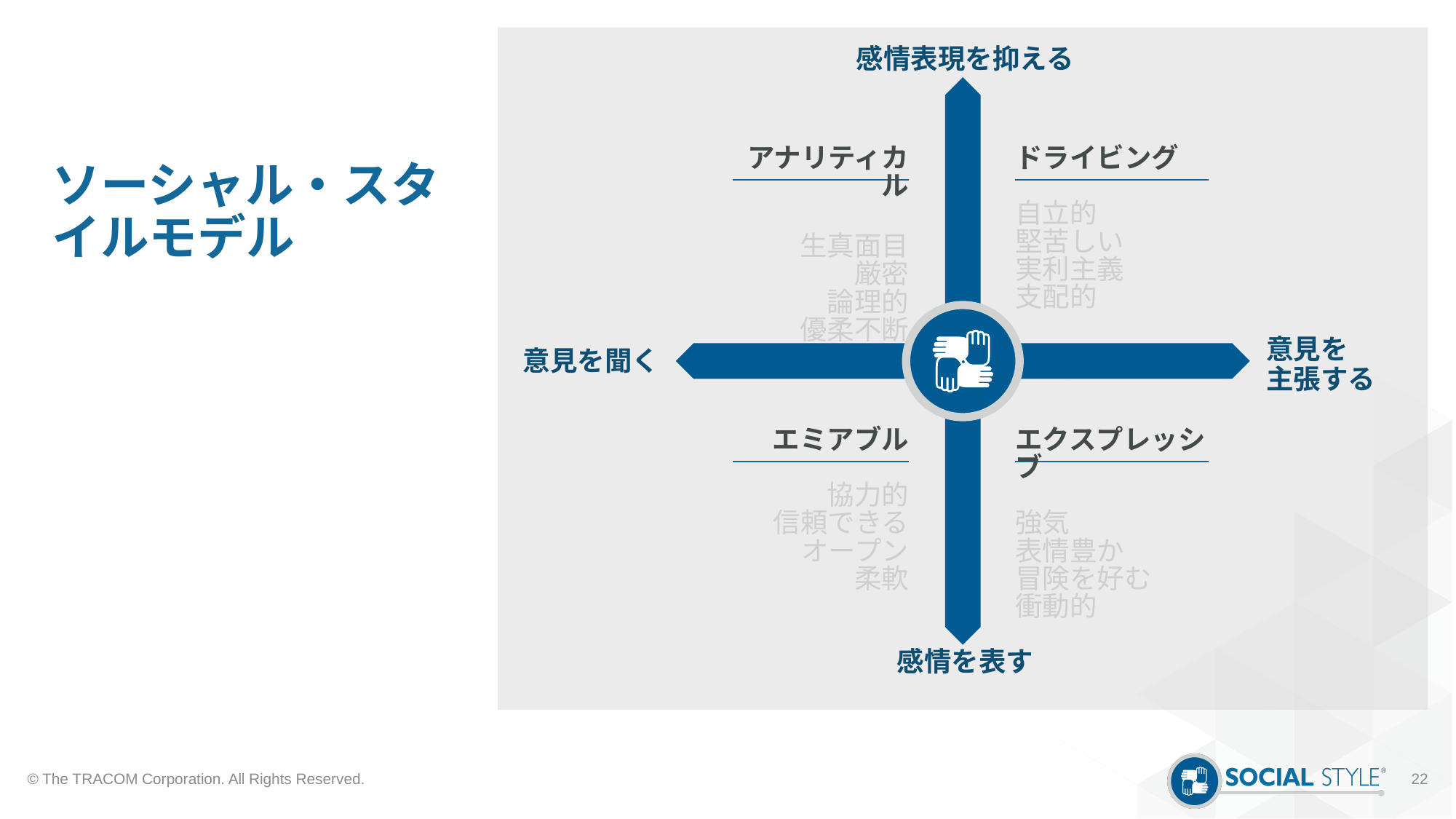

# ソーシャル・スタイルモデル

感情表現を抑える

アナリティカル
生真面目
厳密
論理的
優柔不断

ドライビング

自立的
堅苦しい
実利主義
支配的

意見を
主張する
意見を聞く
エミアブル

協力的
信頼できる
オープン
柔軟

エクスプレッシブ

強気
表情豊か
冒険を好む
衝動的

感情を表す
© The TRACOM Corporation. All Rights Reserved.
22